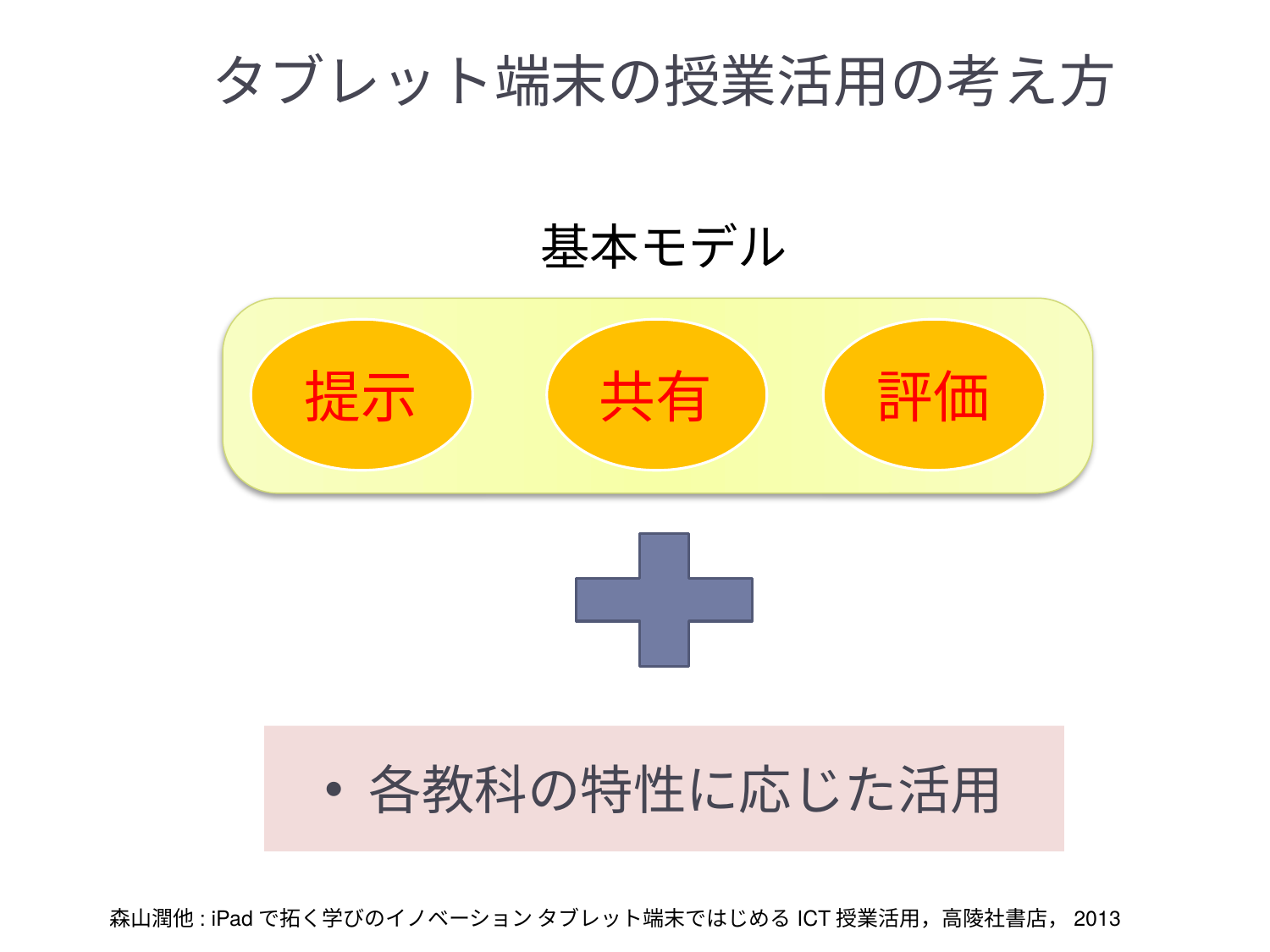

# タブレット端末の授業活用の考え方
基本モデル

提示

共有

評価

各教科の特性に応じた活用
森山潤他: iPadで拓く学びのイノベーション タブレット端末ではじめるICT授業活用，高陵社書店，2013